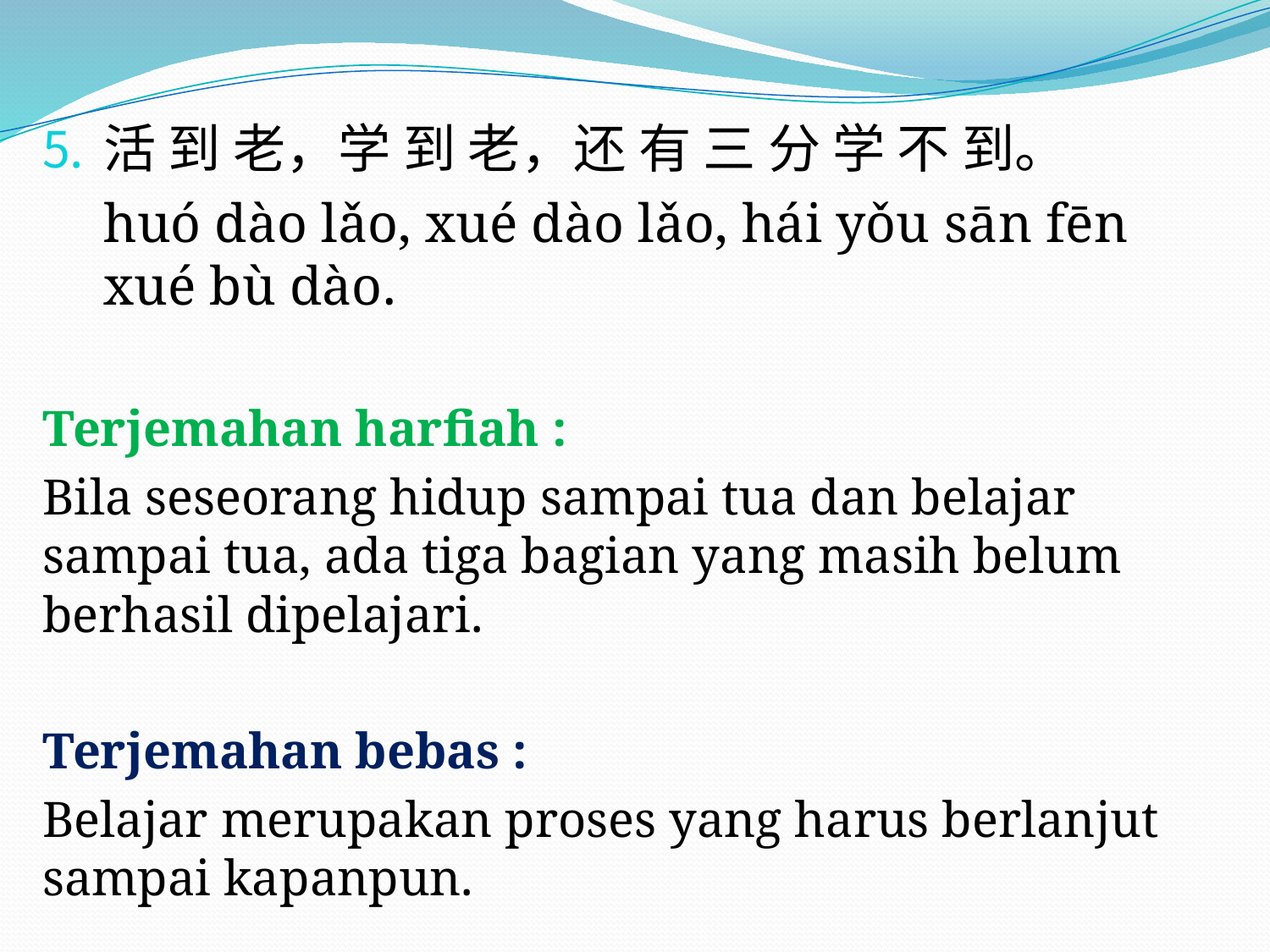

活 到 老，学 到 老，还 有 三 分 学 不 到。
	huó dào lǎo, xué dào lǎo, hái yǒu sān fēn xué bù dào.

Terjemahan harfiah :
Bila seseorang hidup sampai tua dan belajar sampai tua, ada tiga bagian yang masih belum berhasil dipelajari.

Terjemahan bebas :
Belajar merupakan proses yang harus berlanjut sampai kapanpun.